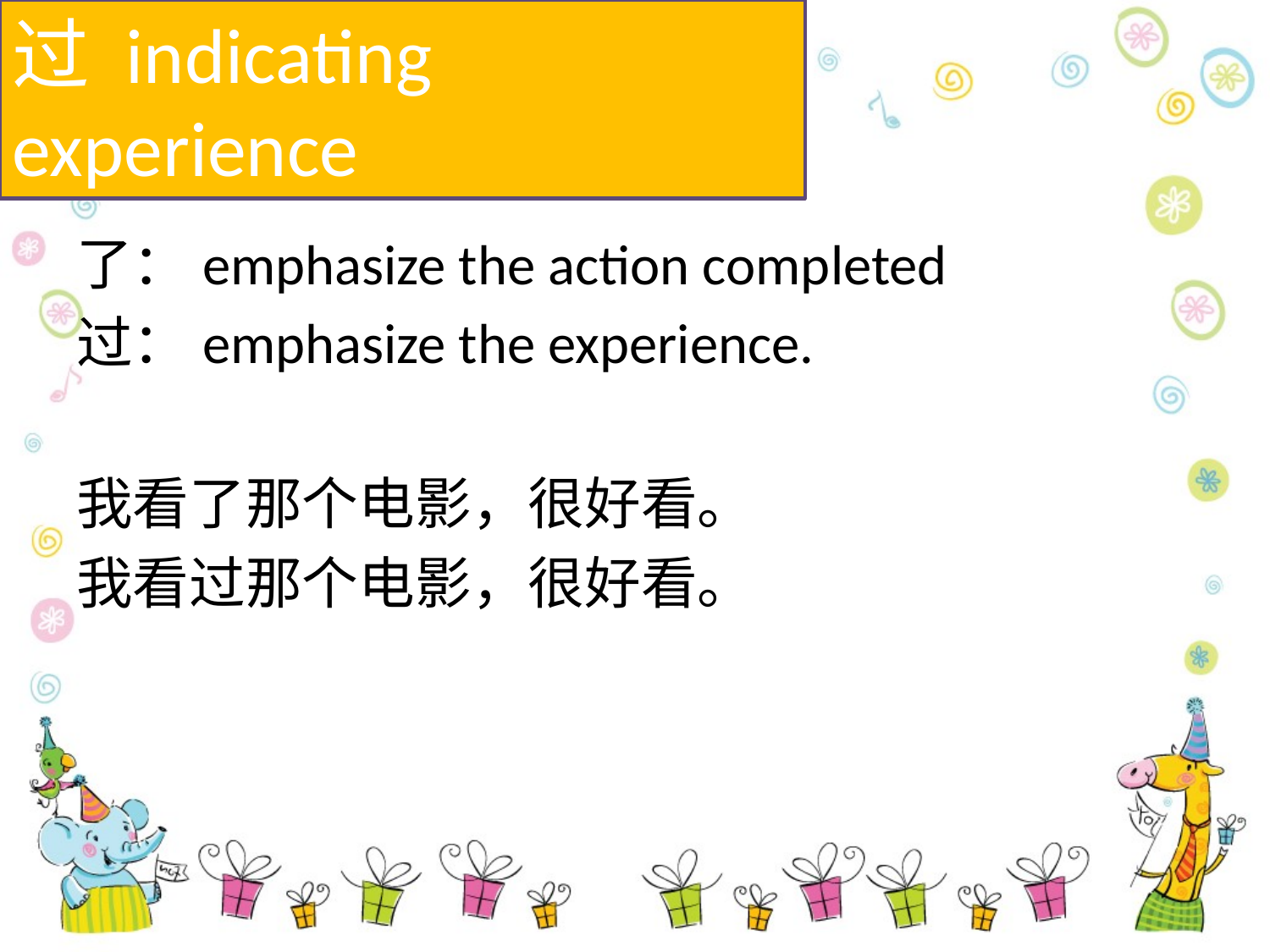

过 indicating experience
#
了：emphasize the action completed
过：emphasize the experience.
我看了那个电影，很好看。
我看过那个电影，很好看。